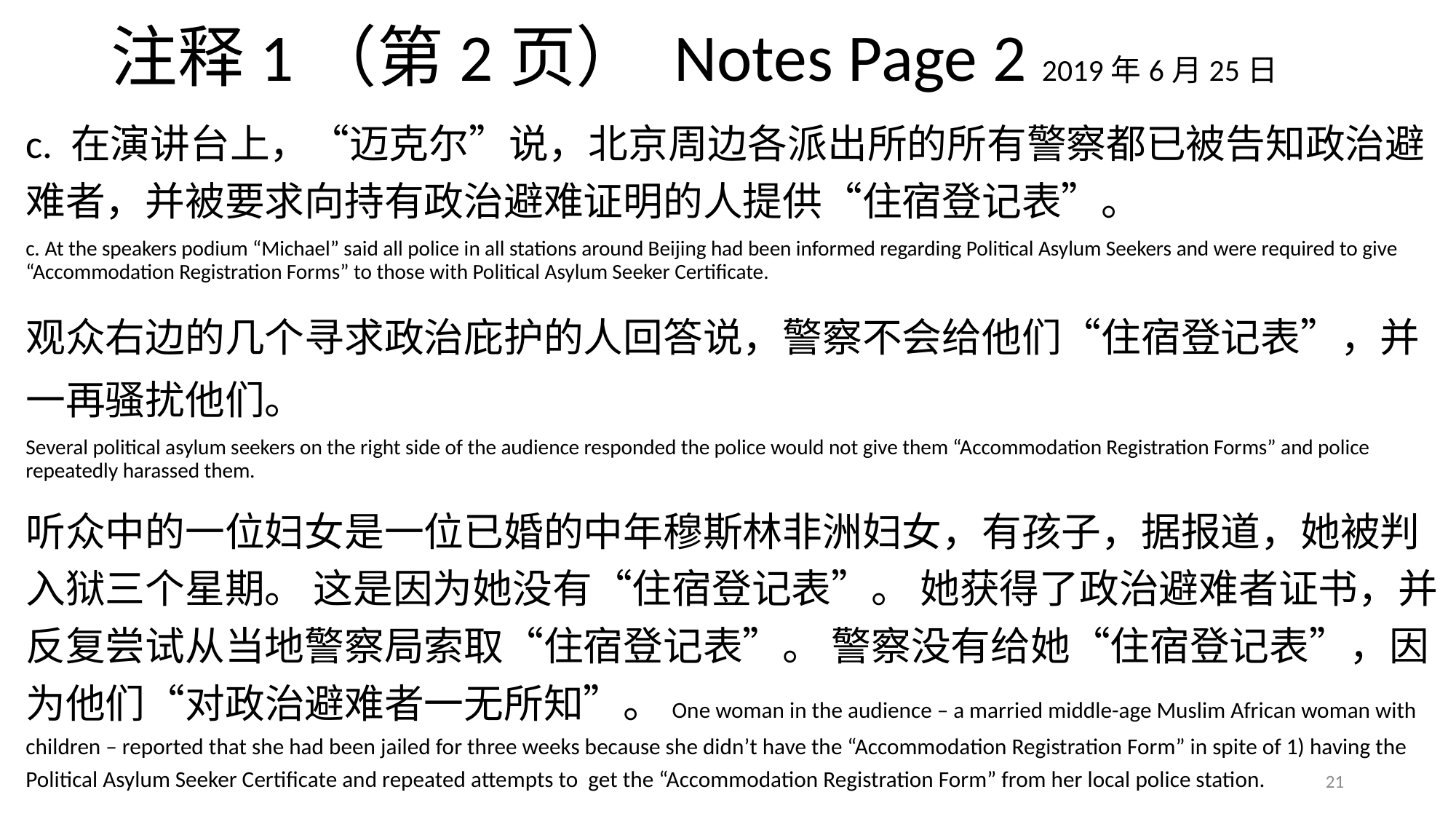

# 注释1（第2页） Notes Page 2 2019年6月25日
c. 在演讲台上，“迈克尔”说，北京周边各派出所的所有警察都已被告知政治避难者，并被要求向持有政治避难证明的人提供“住宿登记表”。
c. At the speakers podium “Michael” said all police in all stations around Beijing had been informed regarding Political Asylum Seekers and were required to give “Accommodation Registration Forms” to those with Political Asylum Seeker Certificate.
观众右边的几个寻求政治庇护的人回答说，警察不会给他们“住宿登记表”，并一再骚扰他们。
Several political asylum seekers on the right side of the audience responded the police would not give them “Accommodation Registration Forms” and police repeatedly harassed them.
听众中的一位妇女是一位已婚的中年穆斯林非洲妇女，有孩子，据报道，她被判入狱三个星期。 这是因为她没有“住宿登记表”。 她获得了政治避难者证书，并反复尝试从当地警察局索取“住宿登记表”。 警察没有给她“住宿登记表”，因为他们“对政治避难者一无所知”。One woman in the audience – a married middle-age Muslim African woman with children – reported that she had been jailed for three weeks because she didn’t have the “Accommodation Registration Form” in spite of 1) having the Political Asylum Seeker Certificate and repeated attempts to  get the “Accommodation Registration Form” from her local police station.
21